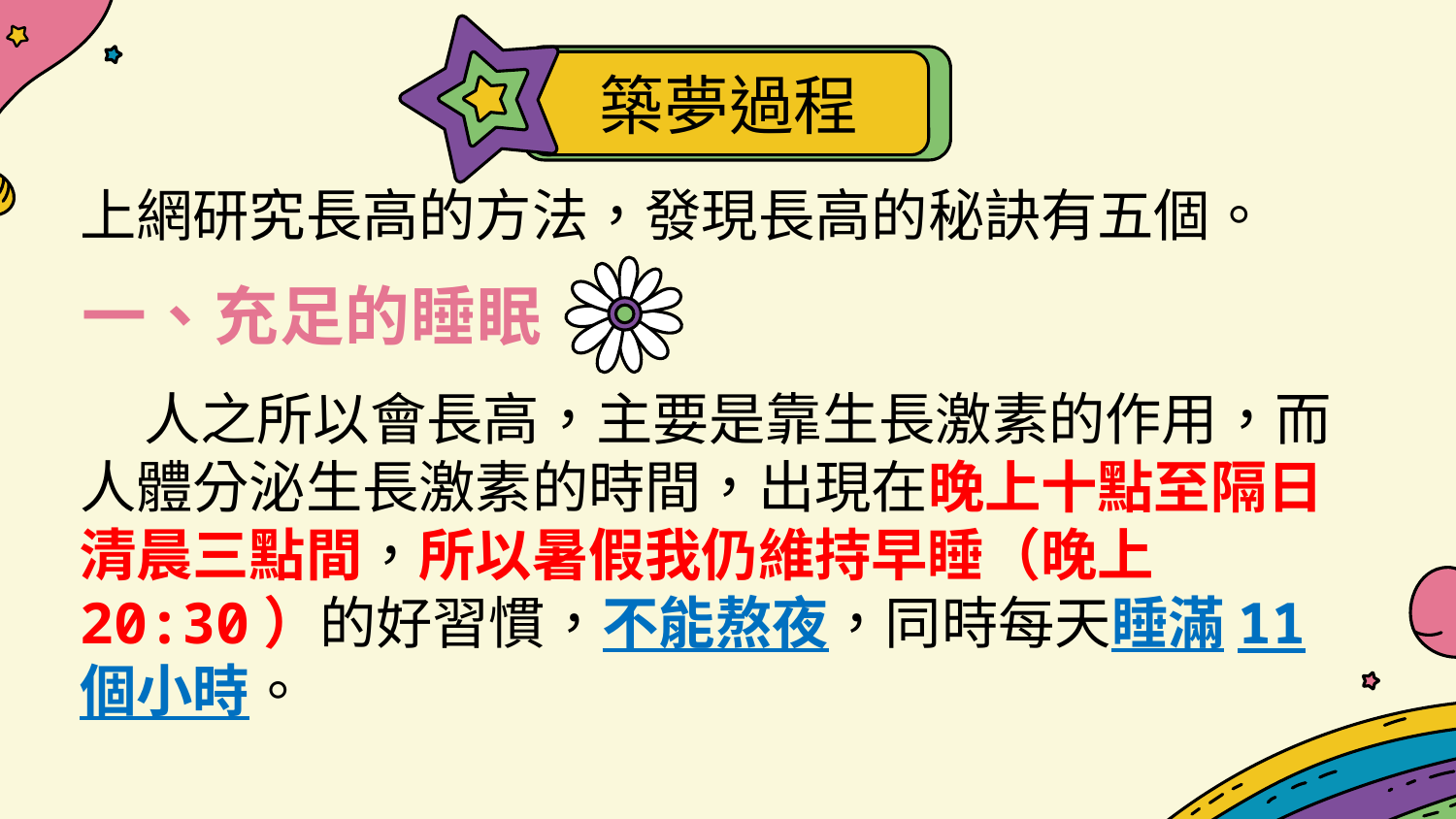

築夢過程
上網研究長高的方法，發現長高的秘訣有五個。

    人之所以會長高，主要是靠生長激素的作用，而人體分泌生長激素的時間，出現在晚上十點至隔日清晨三點間，所以暑假我仍維持早睡（晚上20:30）的好習慣，不能熬夜，同時每天睡滿11個小時。

一、充足的睡眠